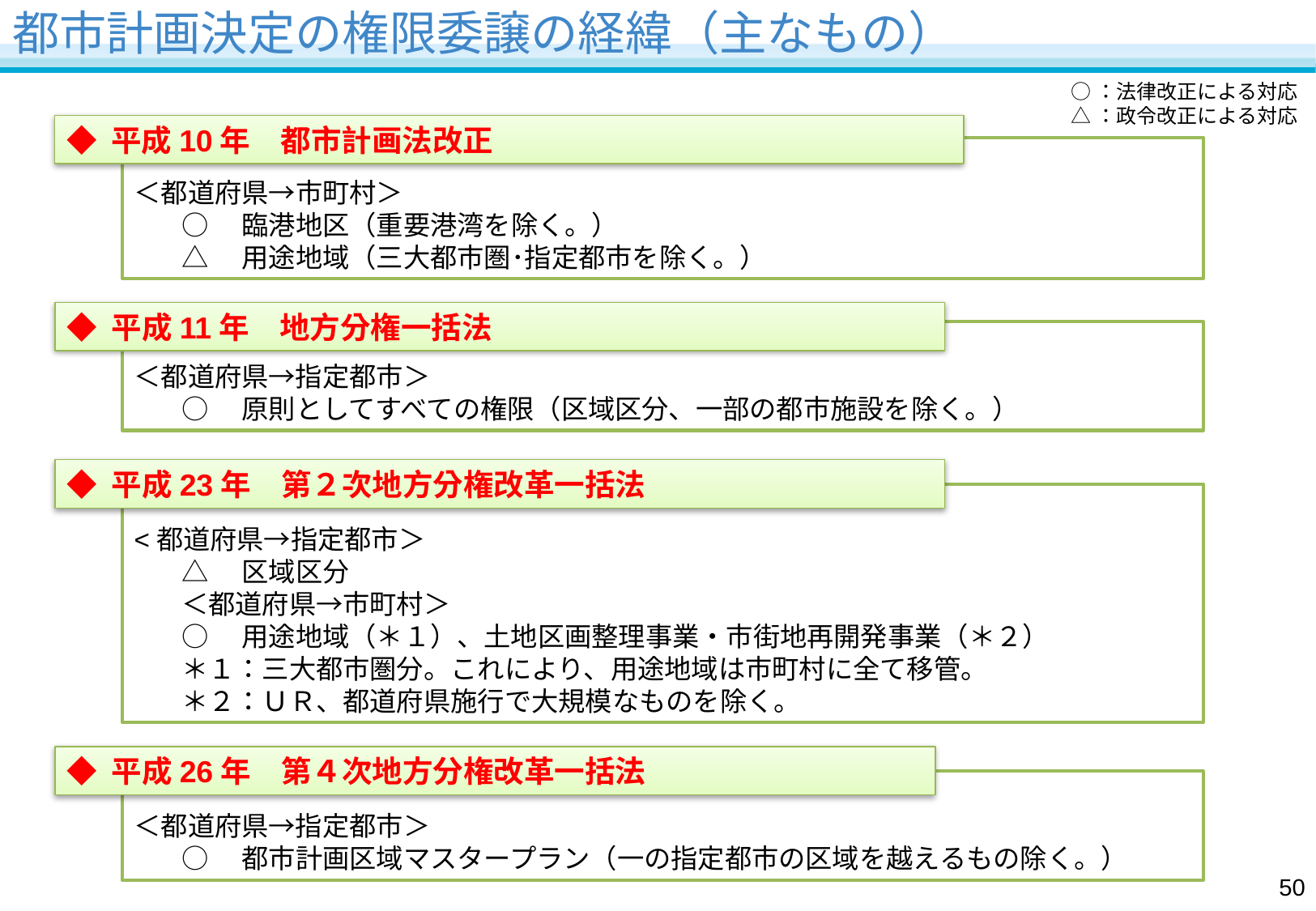

# 都市計画決定の権限委譲の経緯（主なもの）
○：法律改正による対応
△：政令改正による対応
◆ 平成10年　都市計画法改正

＜都道府県→市町村＞
○　臨港地区（重要港湾を除く。）
△　用途地域（三大都市圏･指定都市を除く。）

◆ 平成11年　地方分権一括法

＜都道府県→指定都市＞
○　原則としてすべての権限（区域区分、一部の都市施設を除く。）
◆ 平成23年　第２次地方分権改革一括法

<都道府県→指定都市＞
△　区域区分
＜都道府県→市町村＞
○　用途地域（＊１）、土地区画整理事業・市街地再開発事業（＊２）
＊１：三大都市圏分。これにより、用途地域は市町村に全て移管。
＊２：ＵＲ、都道府県施行で大規模なものを除く。
◆ 平成26年　第４次地方分権改革一括法

＜都道府県→指定都市＞
○　都市計画区域マスタープラン（一の指定都市の区域を越えるもの除く。）
50